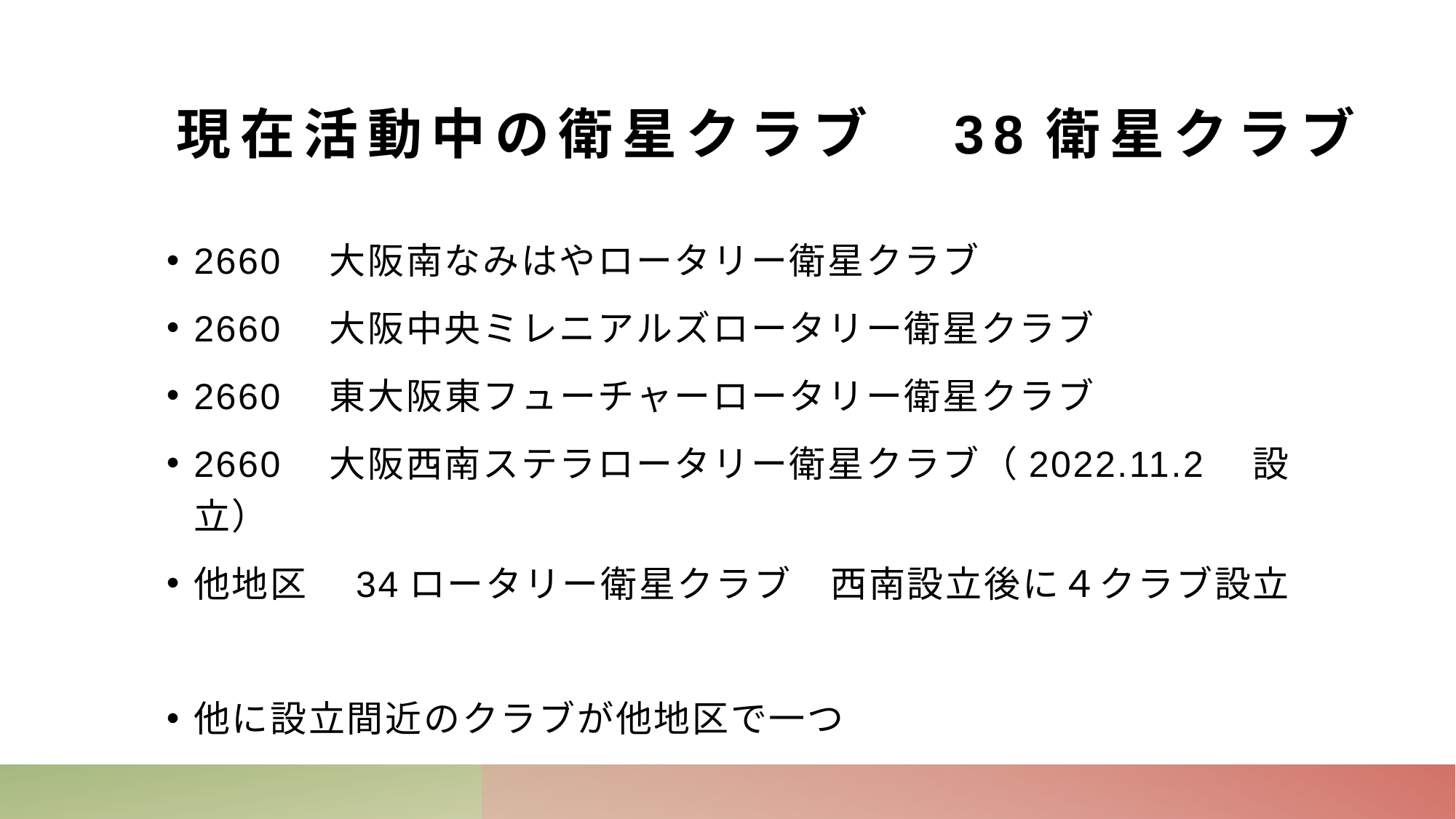

# 現在活動中の衛星クラブ　38衛星クラブ
2660　大阪南なみはやロータリー衛星クラブ
2660　大阪中央ミレニアルズロータリー衛星クラブ
2660　東大阪東フューチャーロータリー衛星クラブ
2660　大阪西南ステラロータリー衛星クラブ（2022.11.2　設立）
他地区　34ロータリー衛星クラブ　西南設立後に４クラブ設立

他に設立間近のクラブが他地区で一つ